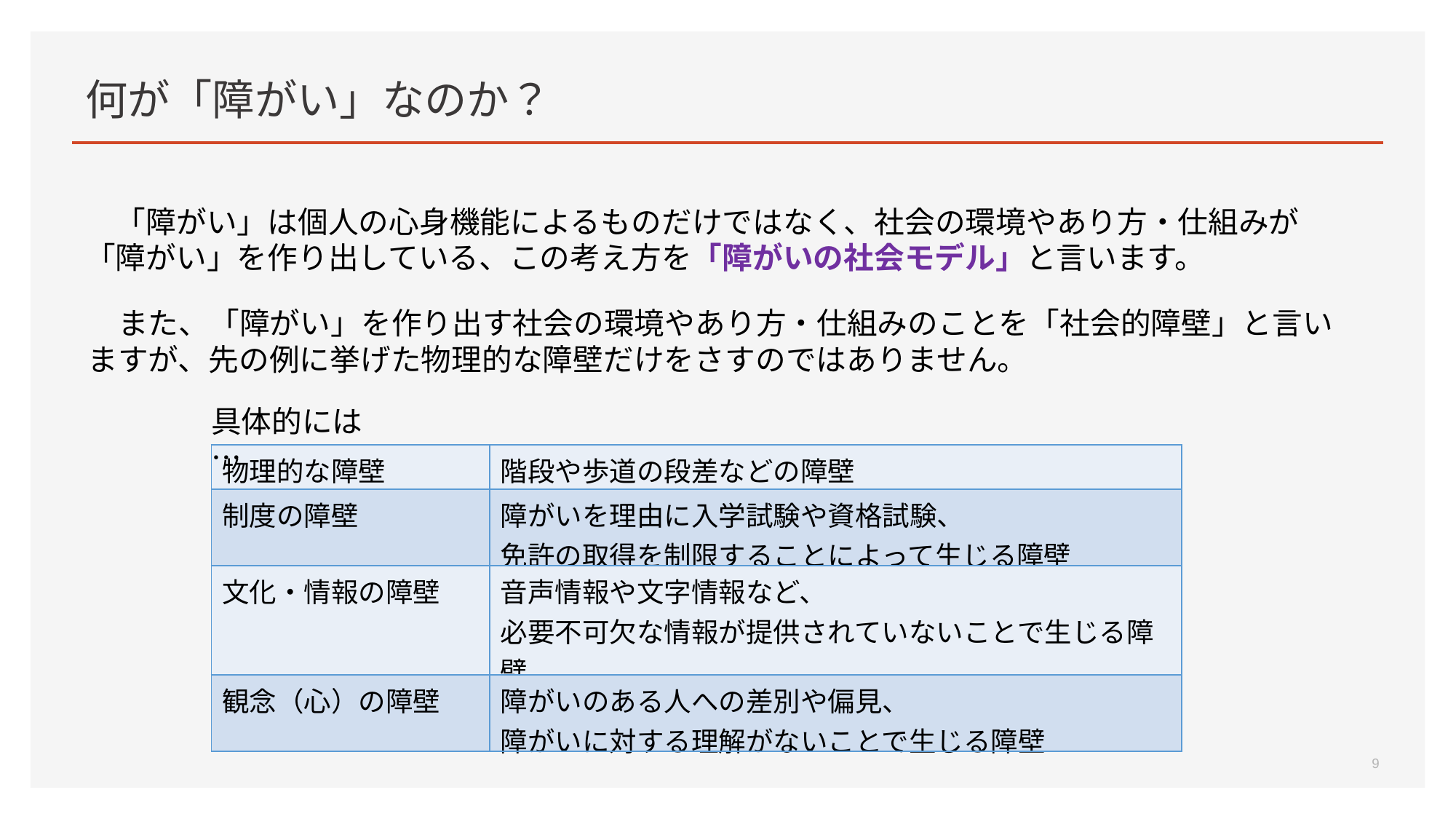

# 何が「障がい」なのか？
　「障がい」は個人の心身機能によるものだけではなく、社会の環境やあり方・仕組みが「障がい」を作り出している、この考え方を「障がいの社会モデル」と言います。
　また、「障がい」を作り出す社会の環境やあり方・仕組みのことを「社会的障壁」と言いますが、先の例に挙げた物理的な障壁だけをさすのではありません。
具体的には…
| 物理的な障壁 | 階段や歩道の段差などの障壁 |
| --- | --- |
| 制度の障壁 | 障がいを理由に入学試験や資格試験、 免許の取得を制限することによって生じる障壁 |
| 文化・情報の障壁 | 音声情報や文字情報など、 必要不可欠な情報が提供されていないことで生じる障壁 |
| 観念（心）の障壁 | 障がいのある人への差別や偏見、 障がいに対する理解がないことで生じる障壁 |
9